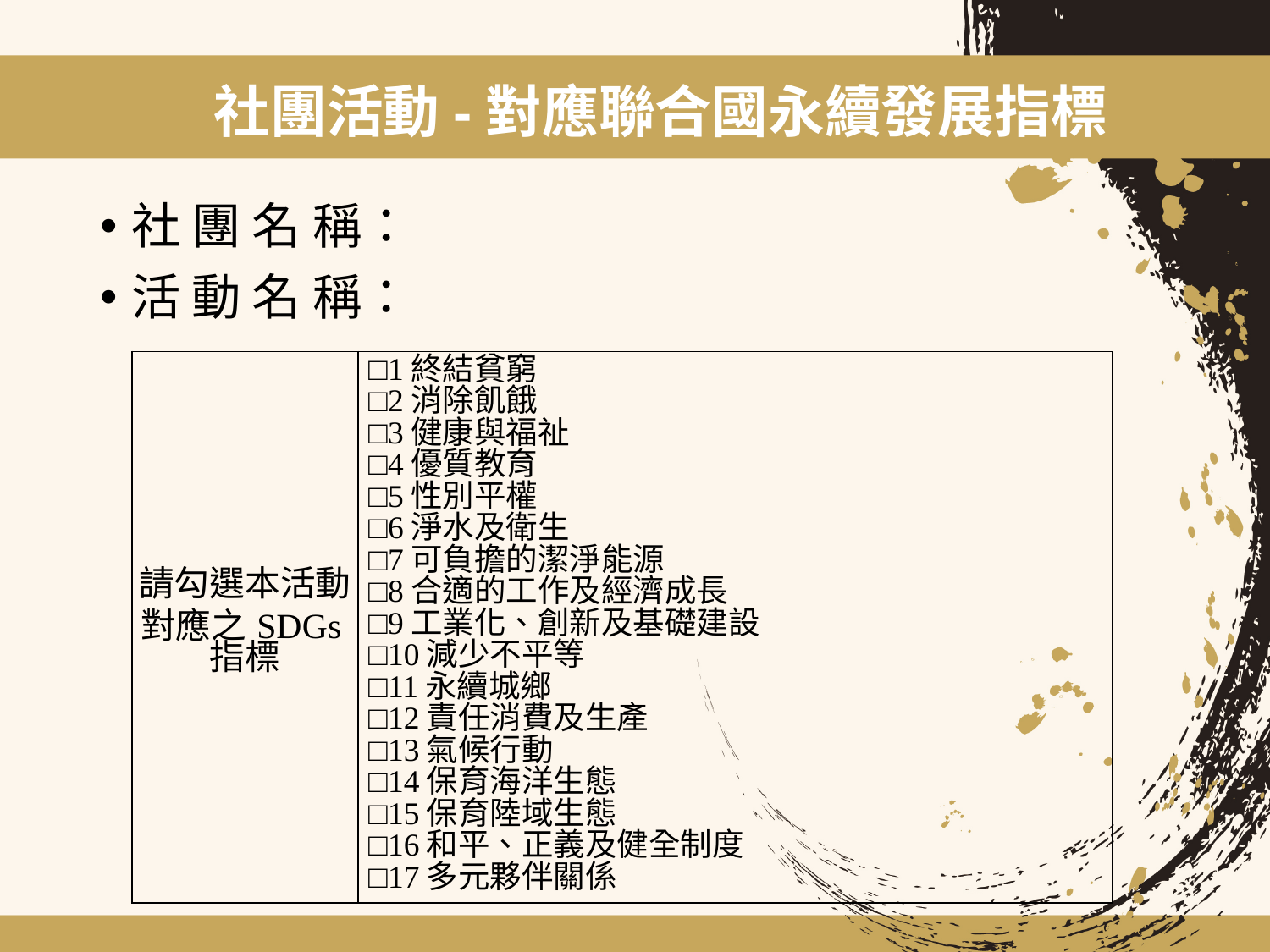

社團活動-對應聯合國永續發展指標
社 團 名 稱：
活 動 名 稱：

| 請勾選本活動 對應之SDGs指標 | □1終結貧窮 □2消除飢餓 □3健康與福祉 □4優質教育 □5性別平權 □6淨水及衛生 □7可負擔的潔淨能源 □8合適的工作及經濟成長 □9工業化、創新及基礎建設 □10減少不平等 □11永續城鄉 □12責任消費及生產 □13氣候行動 □14保育海洋生態 □15保育陸域生態 □16和平、正義及健全制度 □17多元夥伴關係 |
| --- | --- |